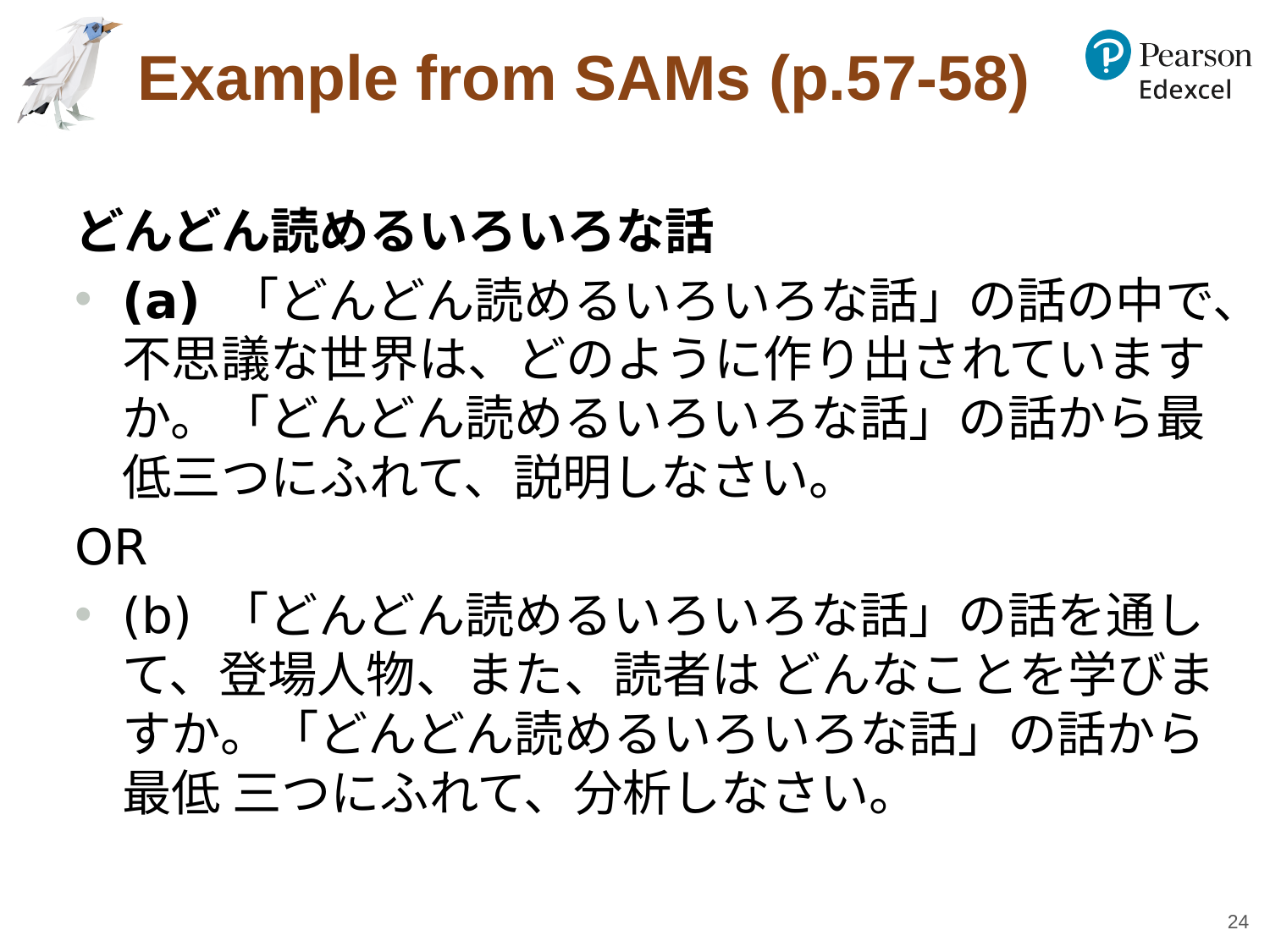

# Example from SAMs (p.57-58)
どんどん読めるいろいろな話
(a) 「どんどん読めるいろいろな話」の話の中で、不思議な世界は、どのように作り出されていますか。「どんどん読めるいろいろな話」の話から最低三つにふれて、説明しなさい。
OR
(b) 「どんどん読めるいろいろな話」の話を通して、登場人物、また、読者は どんなことを学びますか。「どんどん読めるいろいろな話」の話から最低 三つにふれて、分析しなさい。